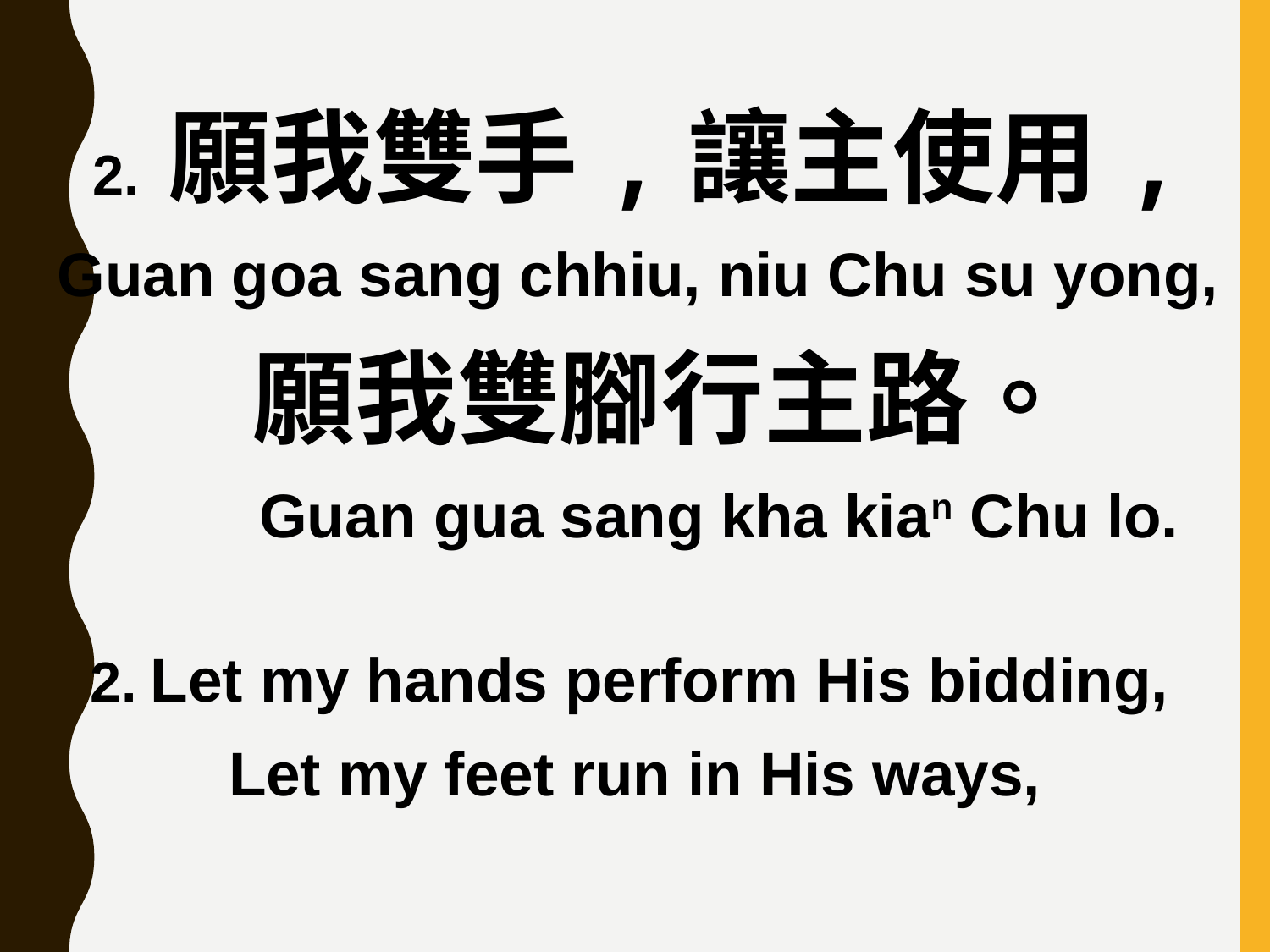

2. 願我雙手,讓主使用,
Guan goa sang chhiu, niu Chu su yong,
 願我雙腳行主路。
              Guan gua sang kha kian Chu lo.

2. Let my hands perform His bidding,
Let my feet run in His ways,